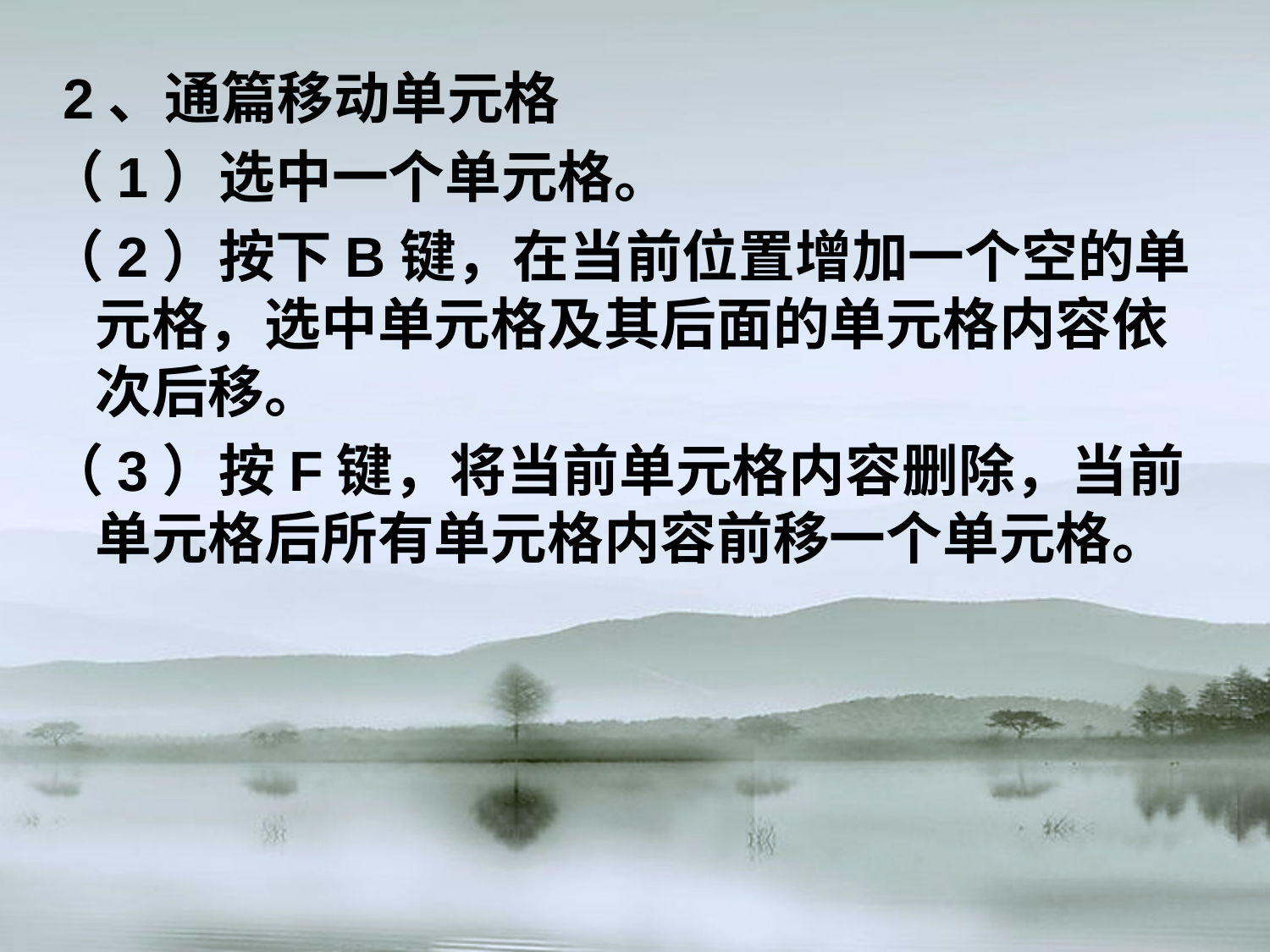

2、通篇移动单元格
（1）选中一个单元格。
（2）按下B键，在当前位置增加一个空的单元格，选中单元格及其后面的单元格内容依次后移。
（3）按F键，将当前单元格内容删除，当前单元格后所有单元格内容前移一个单元格。